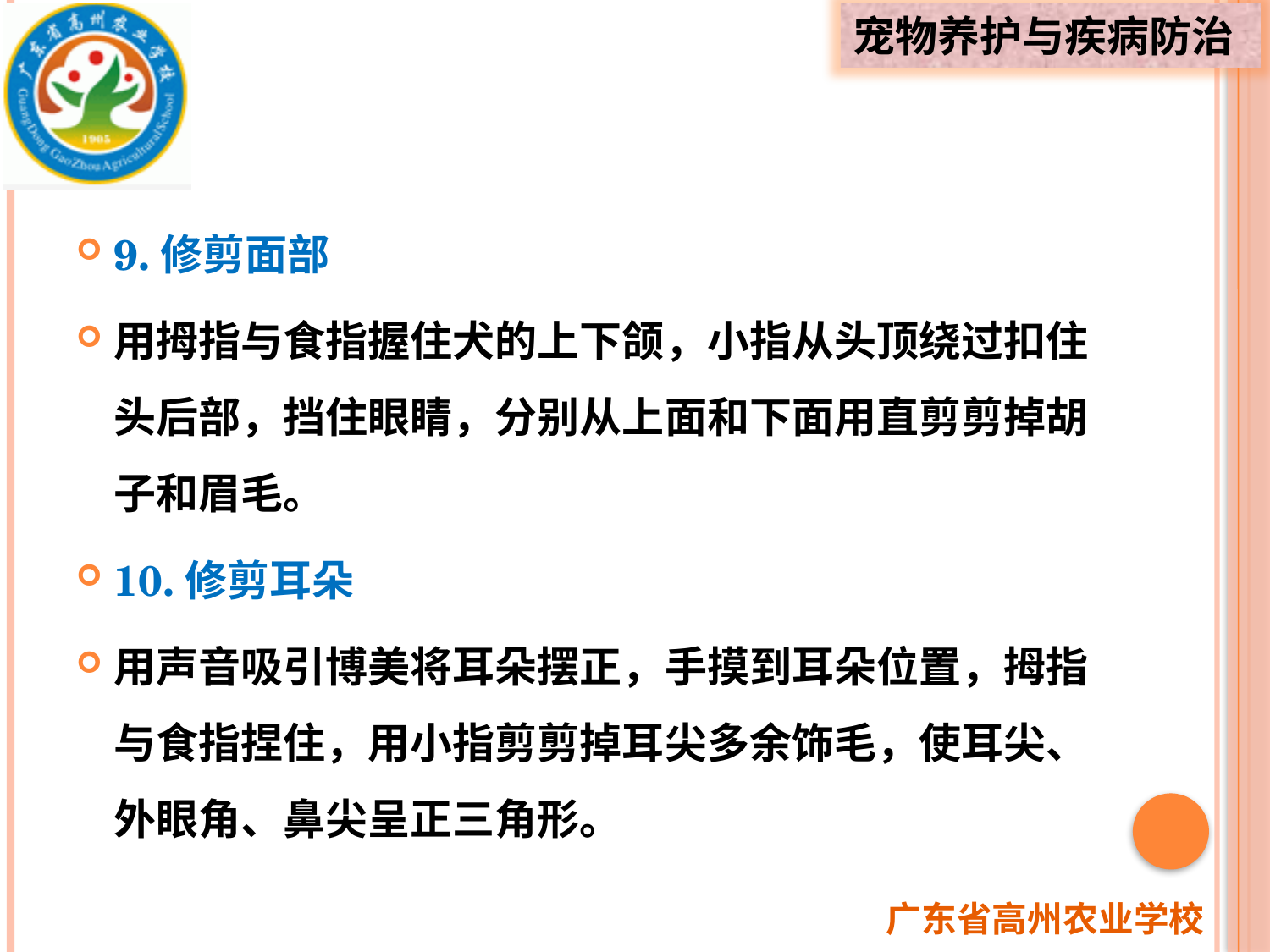

9.修剪面部
用拇指与食指握住犬的上下颌，小指从头顶绕过扣住头后部，挡住眼睛，分别从上面和下面用直剪剪掉胡子和眉毛。
10.修剪耳朵
用声音吸引博美将耳朵摆正，手摸到耳朵位置，拇指与食指捏住，用小指剪剪掉耳尖多余饰毛，使耳尖、外眼角、鼻尖呈正三角形。